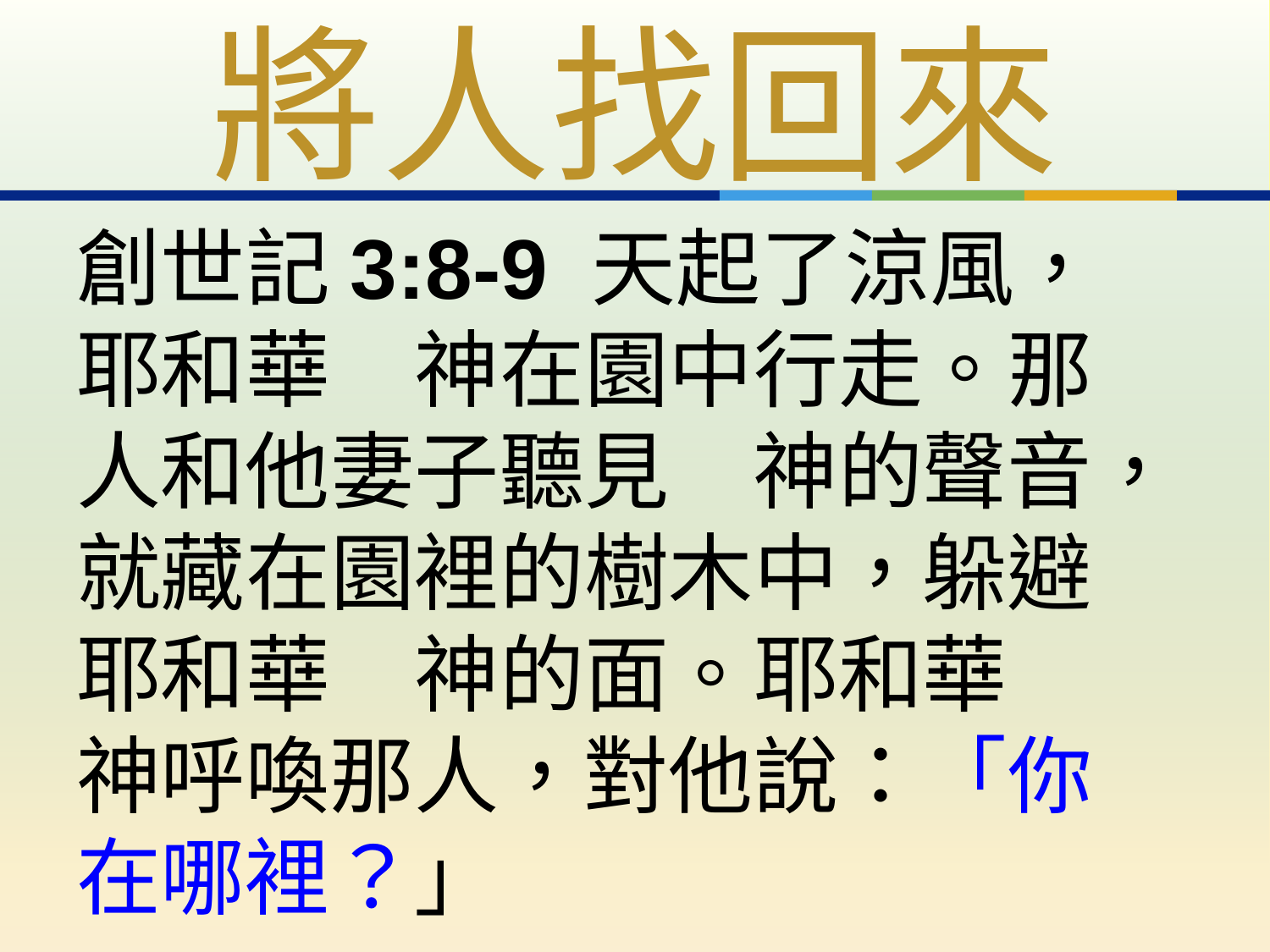

# 將人找回來
創世記3:8-9 天起了涼風，耶和華　神在園中行走。那人和他妻子聽見　神的聲音，就藏在園裡的樹木中，躲避耶和華　神的面。耶和華　神呼喚那人，對他說：「你在哪裡？」